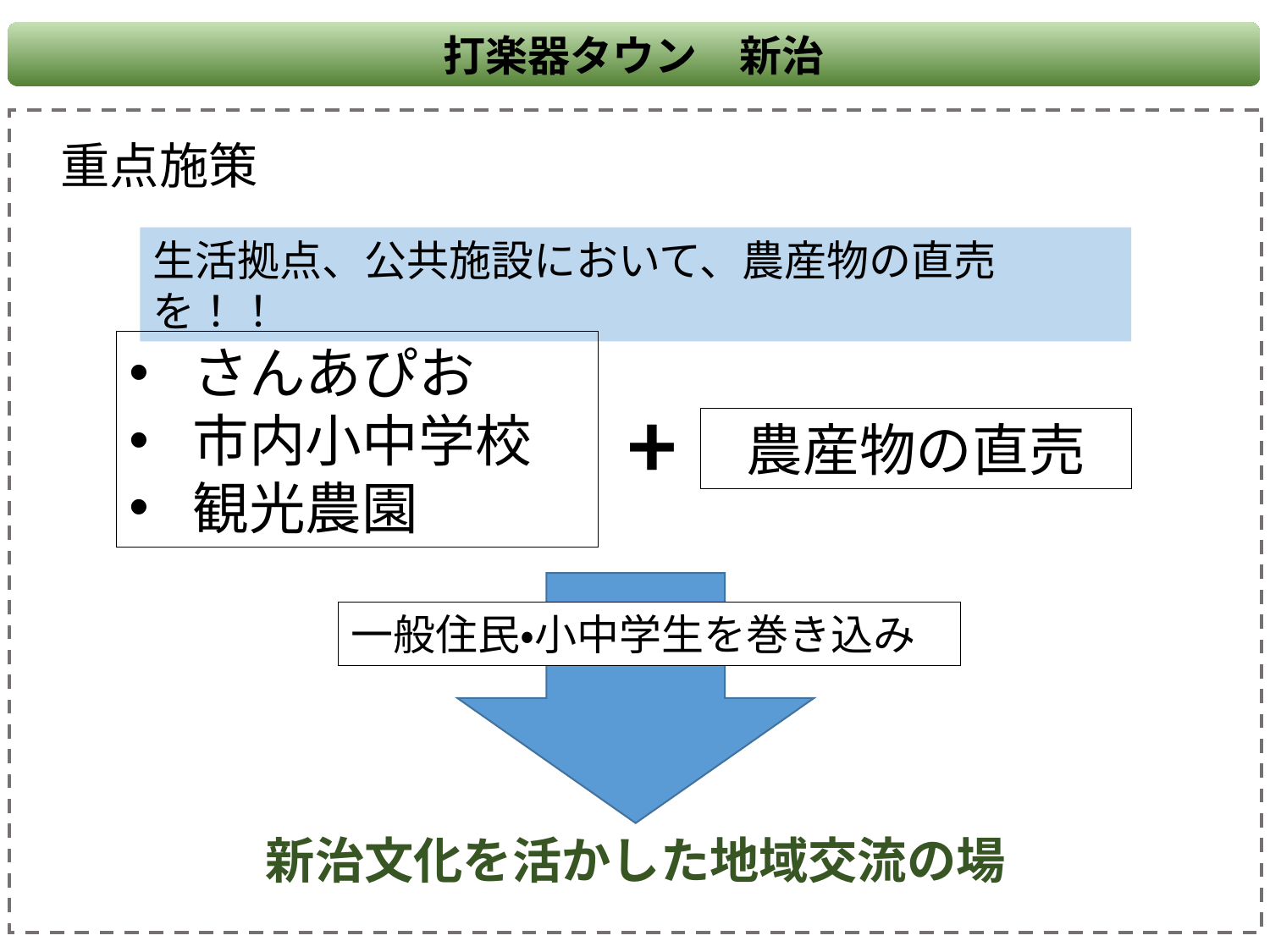

打楽器タウン　新治

重点施策
生活拠点、公共施設において、農産物の直売を！！
さんあぴお
市内小中学校
観光農園
+
農産物の直売

一般住民・小中学生を巻き込み
新治文化を活かした地域交流の場